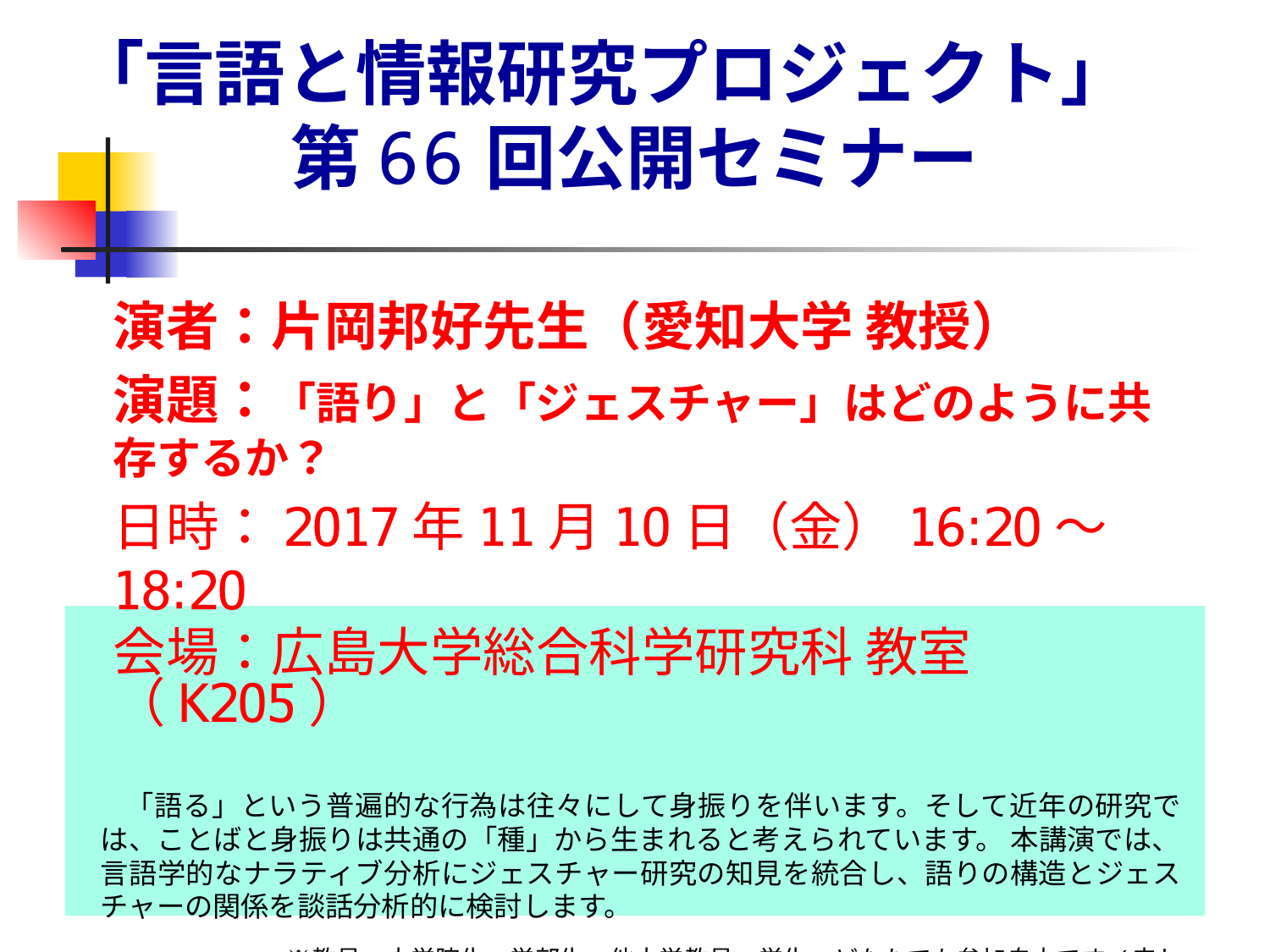

# 「言語と情報研究プロジェクト」 第66回公開セミナー
演者：片岡邦好先生（愛知大学 教授）
演題：「語り」と「ジェスチャー」はどのように共存するか？
日時：2017年11月10日（金）16:20～18:20
会場：広島大学総合科学研究科 教室（K205）

　「語る」という普遍的な行為は往々にして身振りを伴います。そして近年の研究では、ことばと身振りは共通の「種」から生まれると考えられています。 本講演では、言語学的なナラティブ分析にジェスチャー研究の知見を統合し、語りの構造とジェスチャーの関係を談話分析的に検討します。
　　　　　　　※教員、大学院生、学部生、他大学教員・学生、どなたでも参加自由です (申し込み不要）

                                   広島大学大学院総合科学研究科 21世紀プロジェクト・「言語と情報研究」プロジェクト
                                                          (連絡先：町田章 akimachida@hiroshima-u.ac.jp)